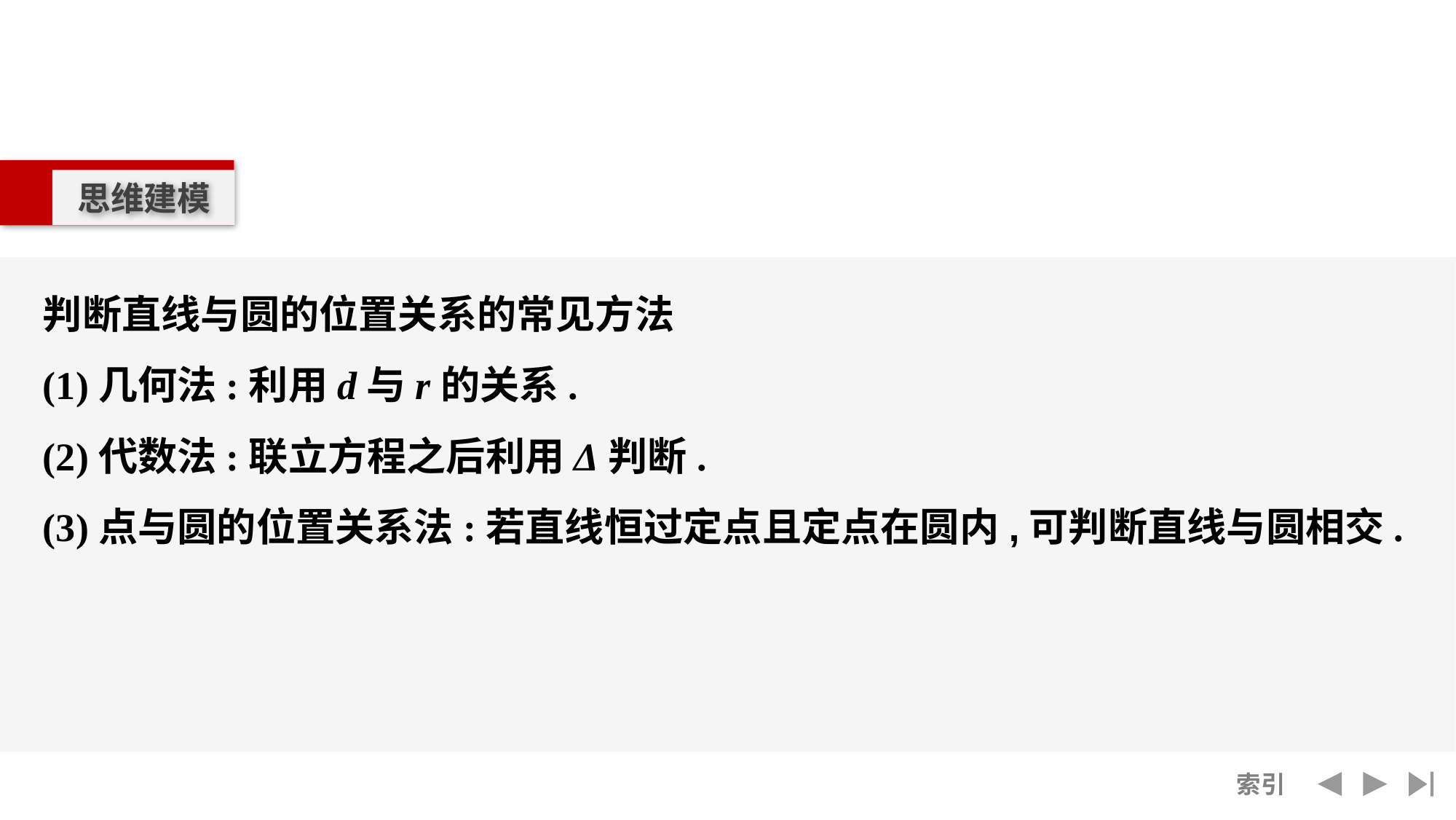

思维建模

判断直线与圆的位置关系的常见方法
(1)几何法:利用d与r的关系.
(2)代数法:联立方程之后利用Δ判断.
(3)点与圆的位置关系法:若直线恒过定点且定点在圆内,可判断直线与圆相交.